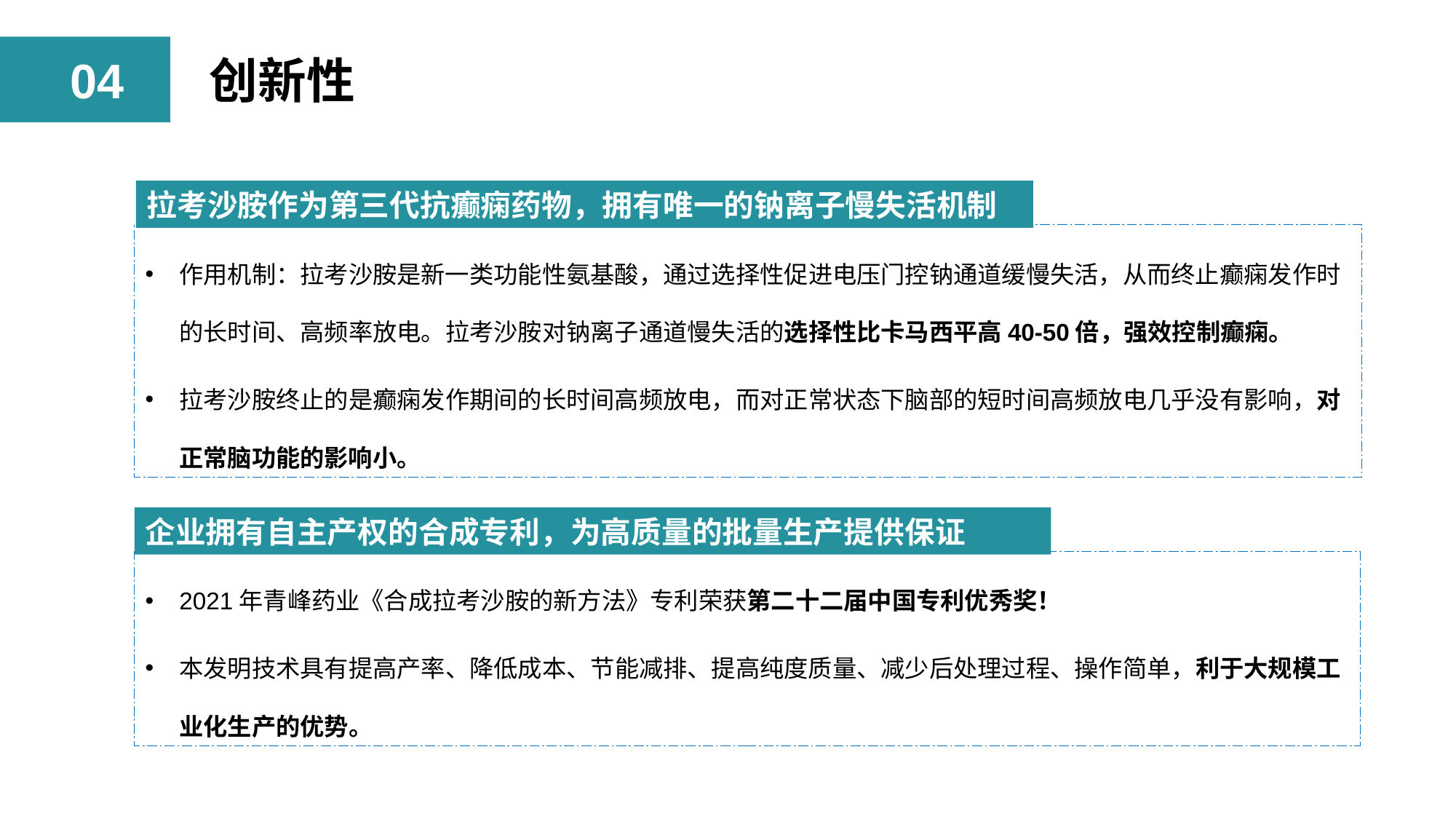

04
创新性
拉考沙胺作为第三代抗癫痫药物，拥有唯一的钠离子慢失活机制
作用机制：拉考沙胺是新一类功能性氨基酸，通过选择性促进电压门控钠通道缓慢失活，从而终止癫痫发作时的长时间、高频率放电。拉考沙胺对钠离子通道慢失活的选择性比卡马西平高40-50倍，强效控制癫痫。
拉考沙胺终止的是癫痫发作期间的长时间高频放电，而对正常状态下脑部的短时间高频放电几乎没有影响，对正常脑功能的影响小。
企业拥有自主产权的合成专利，为高质量的批量生产提供保证
2021年青峰药业《合成拉考沙胺的新方法》专利荣获第二十二届中国专利优秀奖！
本发明技术具有提高产率、降低成本、节能减排、提高纯度质量、减少后处理过程、操作简单，利于大规模工业化生产的优势。